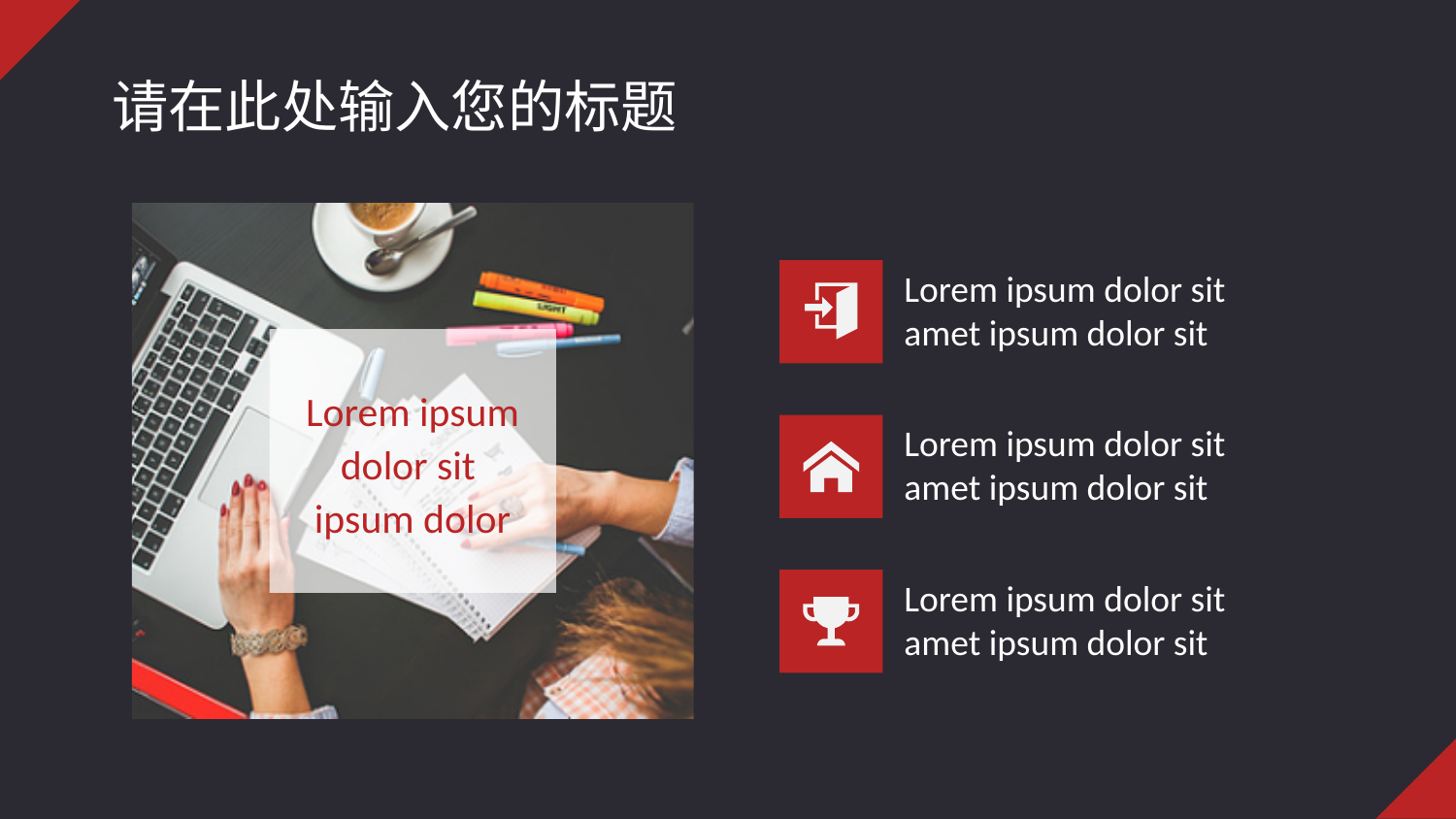

# 请在此处输入您的标题

Lorem ipsum dolor sit amet ipsum dolor sit

Lorem ipsum dolor sit
ipsum dolor
Lorem ipsum dolor sit amet ipsum dolor sit

Lorem ipsum dolor sit amet ipsum dolor sit